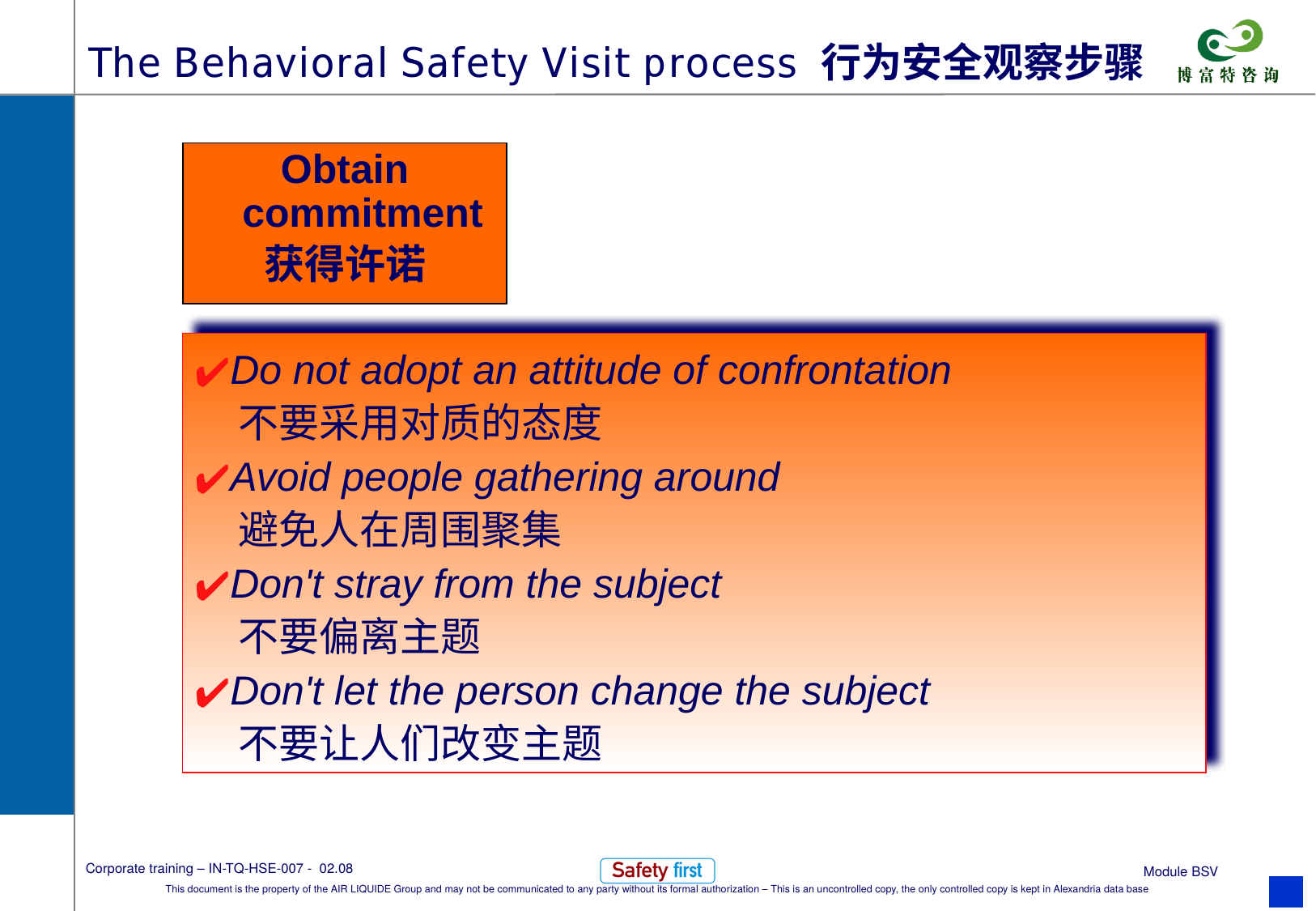

# The Behavioral Safety Visit process 行为安全观察步骤
Obtain commitment
获得许诺
Do not adopt an attitude of confrontation
   不要采用对质的态度
Avoid people gathering around
   避免人在周围聚集
Don't stray from the subject
   不要偏离主题
Don't let the person change the subject
   不要让人们改变主题
17